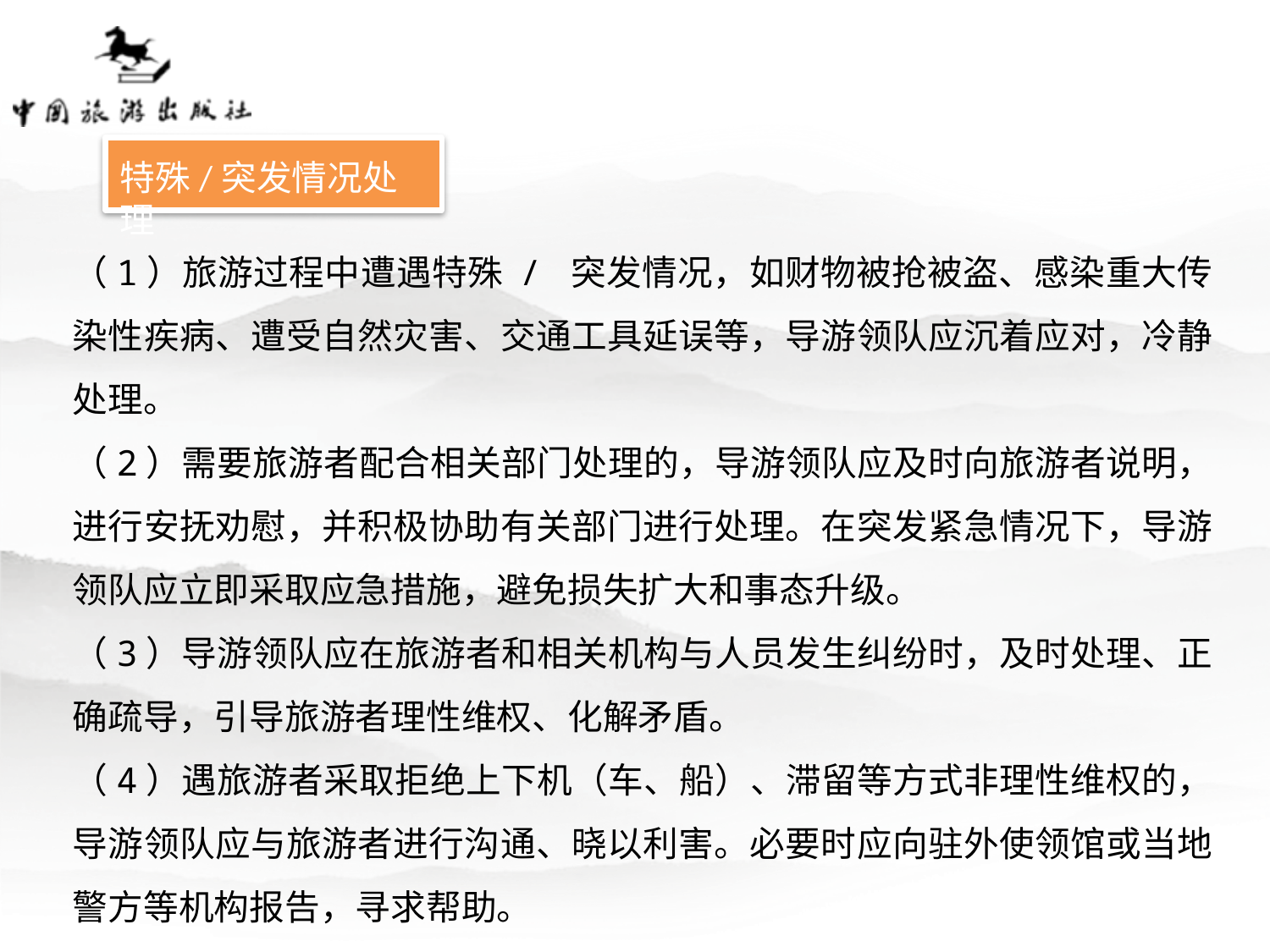

特殊/突发情况处理
（1）旅游过程中遭遇特殊 / 突发情况，如财物被抢被盗、感染重大传染性疾病、遭受自然灾害、交通工具延误等，导游领队应沉着应对，冷静处理。
（2）需要旅游者配合相关部门处理的，导游领队应及时向旅游者说明，进行安抚劝慰，并积极协助有关部门进行处理。在突发紧急情况下，导游领队应立即采取应急措施，避免损失扩大和事态升级。
（3）导游领队应在旅游者和相关机构与人员发生纠纷时，及时处理、正确疏导，引导旅游者理性维权、化解矛盾。
（4）遇旅游者采取拒绝上下机（车、船）、滞留等方式非理性维权的，导游领队应与旅游者进行沟通、晓以利害。必要时应向驻外使领馆或当地警方等机构报告，寻求帮助。